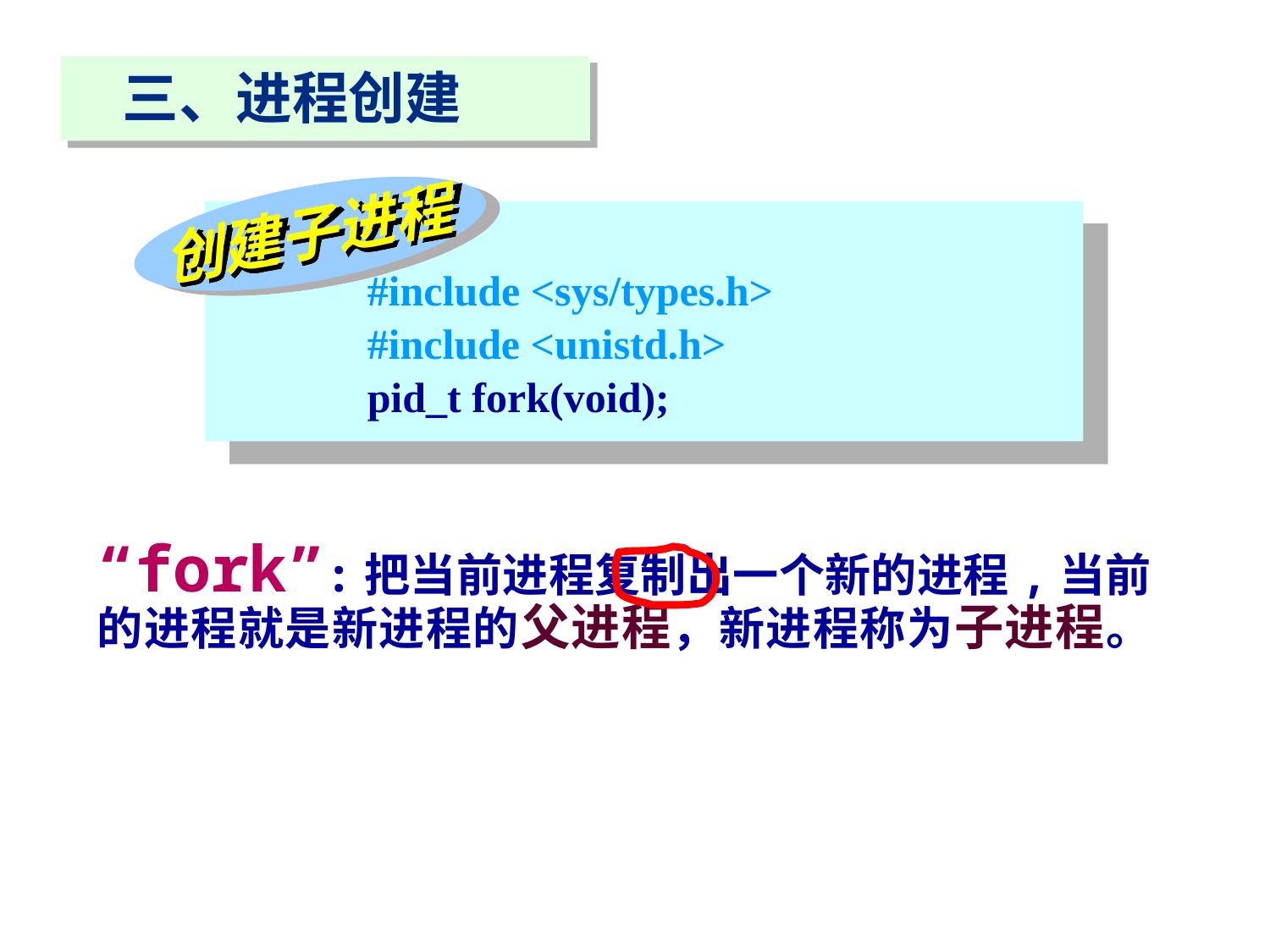

三、进程创建

创建子进程

#include <sys/types.h>
#include <unistd.h>
pid_t fork(void);
“fork”:把当前进程复制出一个新的进程,当前的进程就是新进程的父进程，新进程称为子进程。